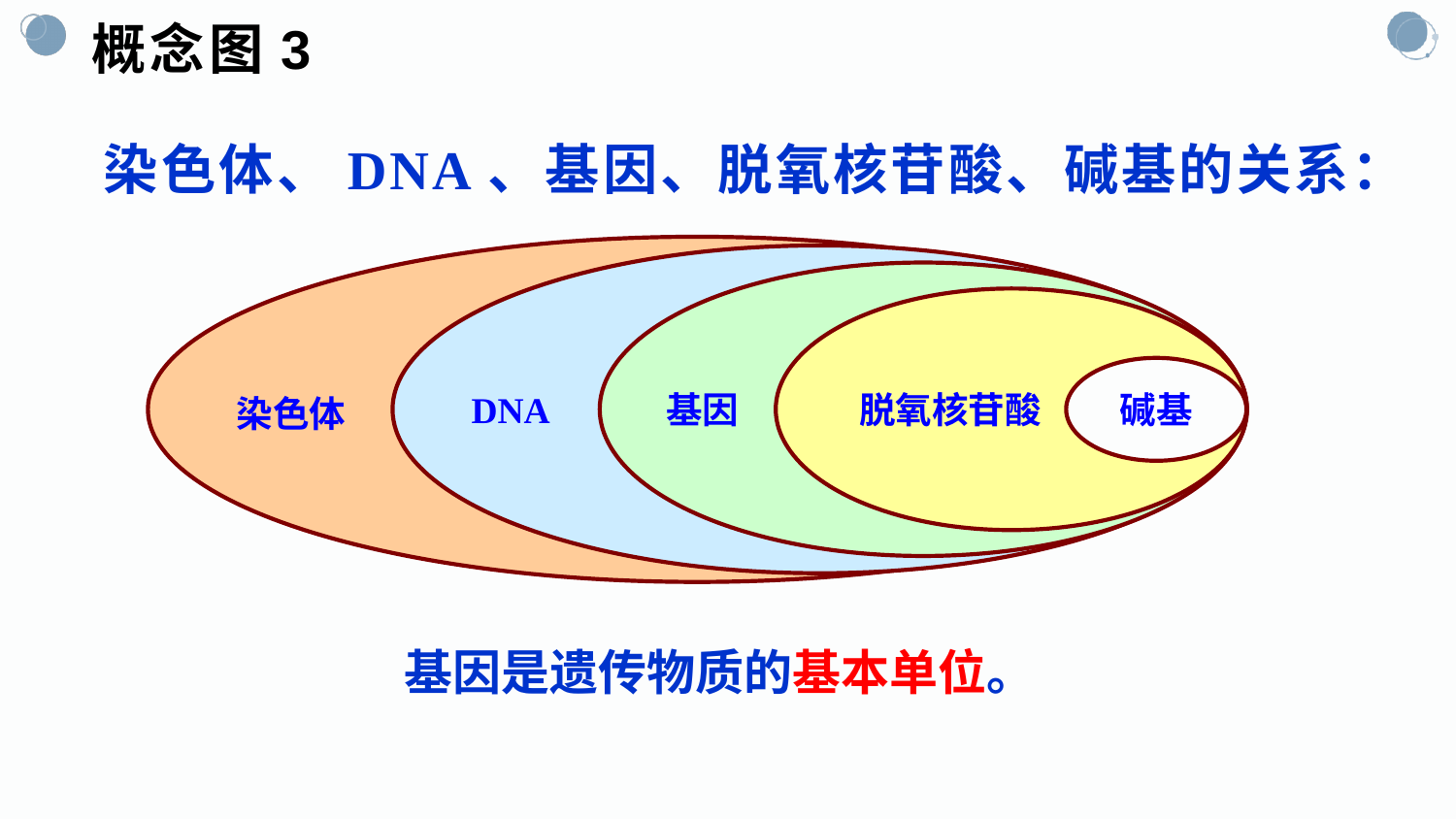

概念图3
染色体、DNA、基因、脱氧核苷酸、碱基的关系：

染色体

DNA

基因
脱氧核苷酸
碱基
基因是遗传物质的基本单位。